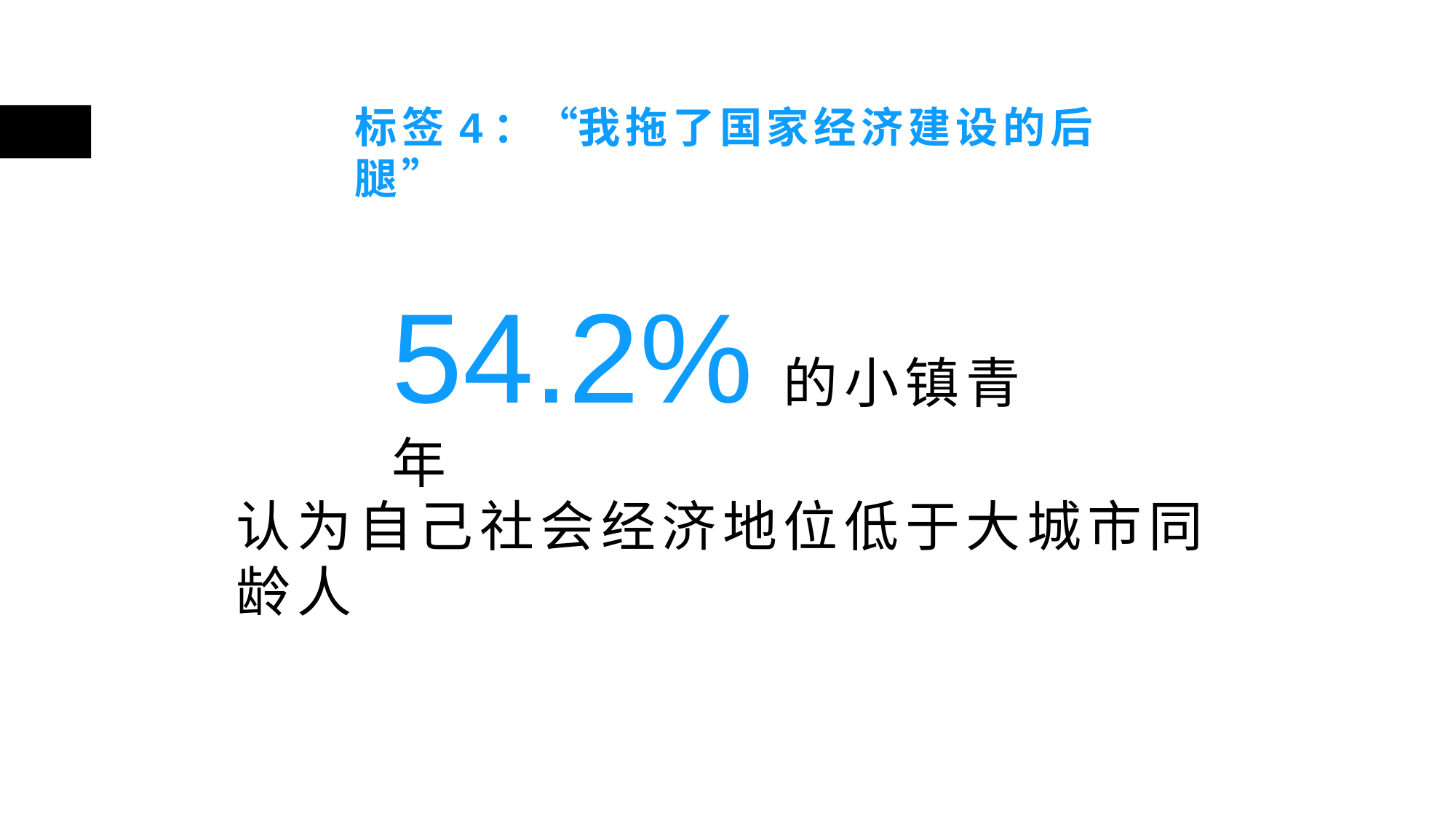

标签4：“我拖了国家经济建设的后腿”

54.2%的小镇青年
认为自己社会经济地位低于大城市同龄人